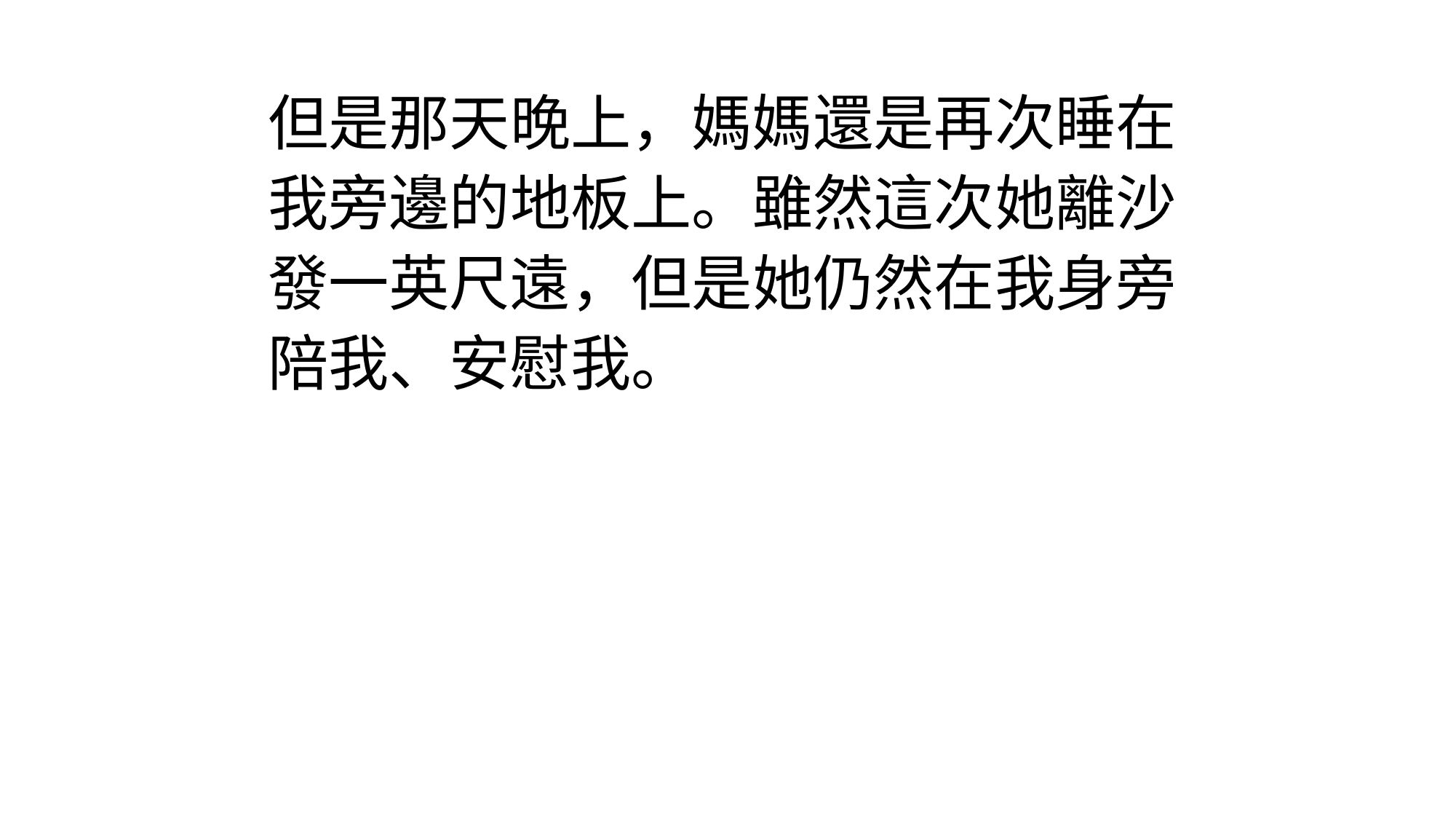

但是那天晚上，媽媽還是再次睡在我旁邊的地板上。雖然這次她離沙發一英尺遠，但是她仍然在我身旁陪我、安慰我。